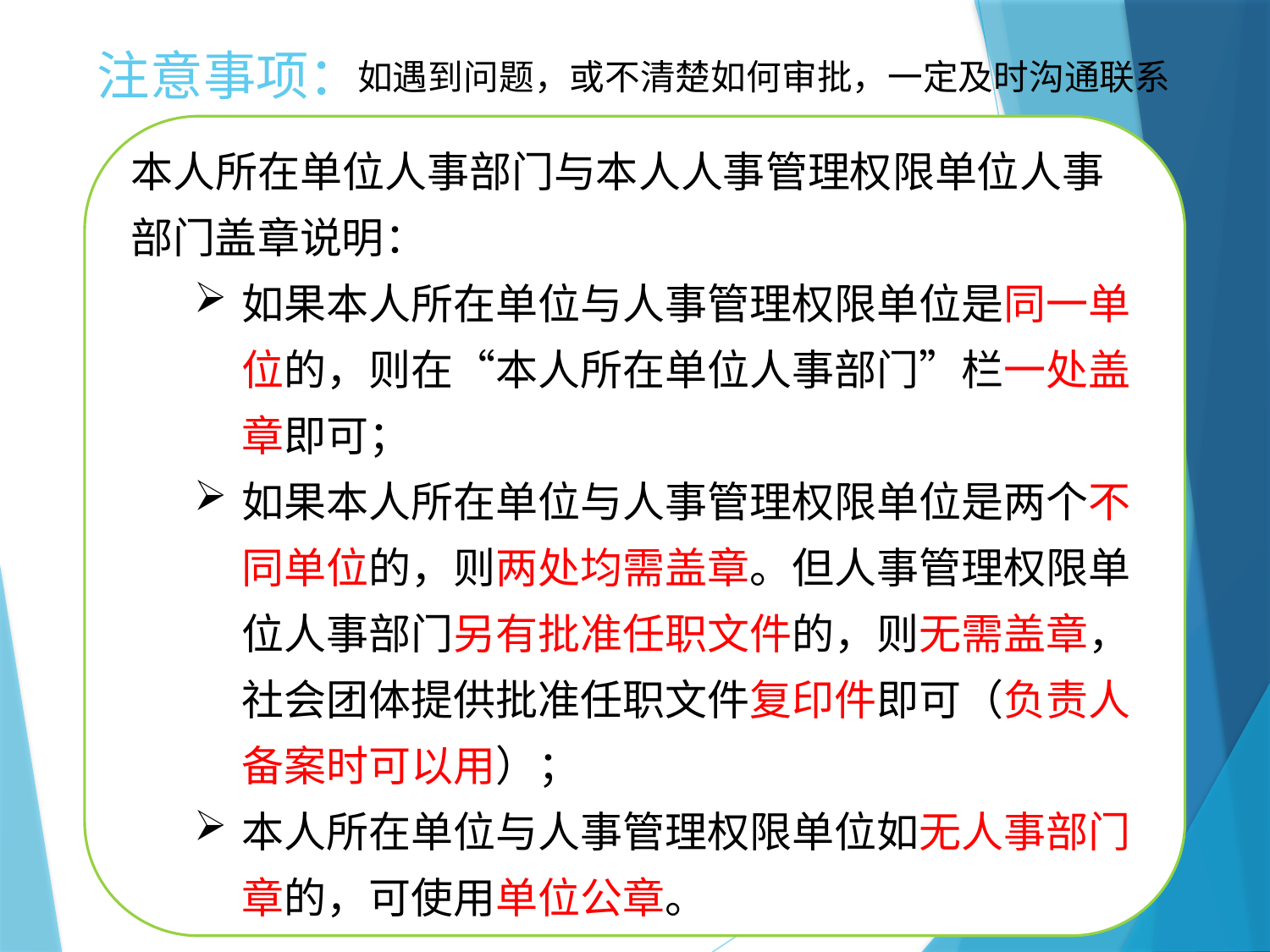

# 注意事项：
如遇到问题，或不清楚如何审批，一定及时沟通联系

本人所在单位人事部门与本人人事管理权限单位人事部门盖章说明：
如果本人所在单位与人事管理权限单位是同一单位的，则在“本人所在单位人事部门”栏一处盖章即可；
如果本人所在单位与人事管理权限单位是两个不同单位的，则两处均需盖章。但人事管理权限单位人事部门另有批准任职文件的，则无需盖章，社会团体提供批准任职文件复印件即可（负责人备案时可以用）；
本人所在单位与人事管理权限单位如无人事部门章的，可使用单位公章。